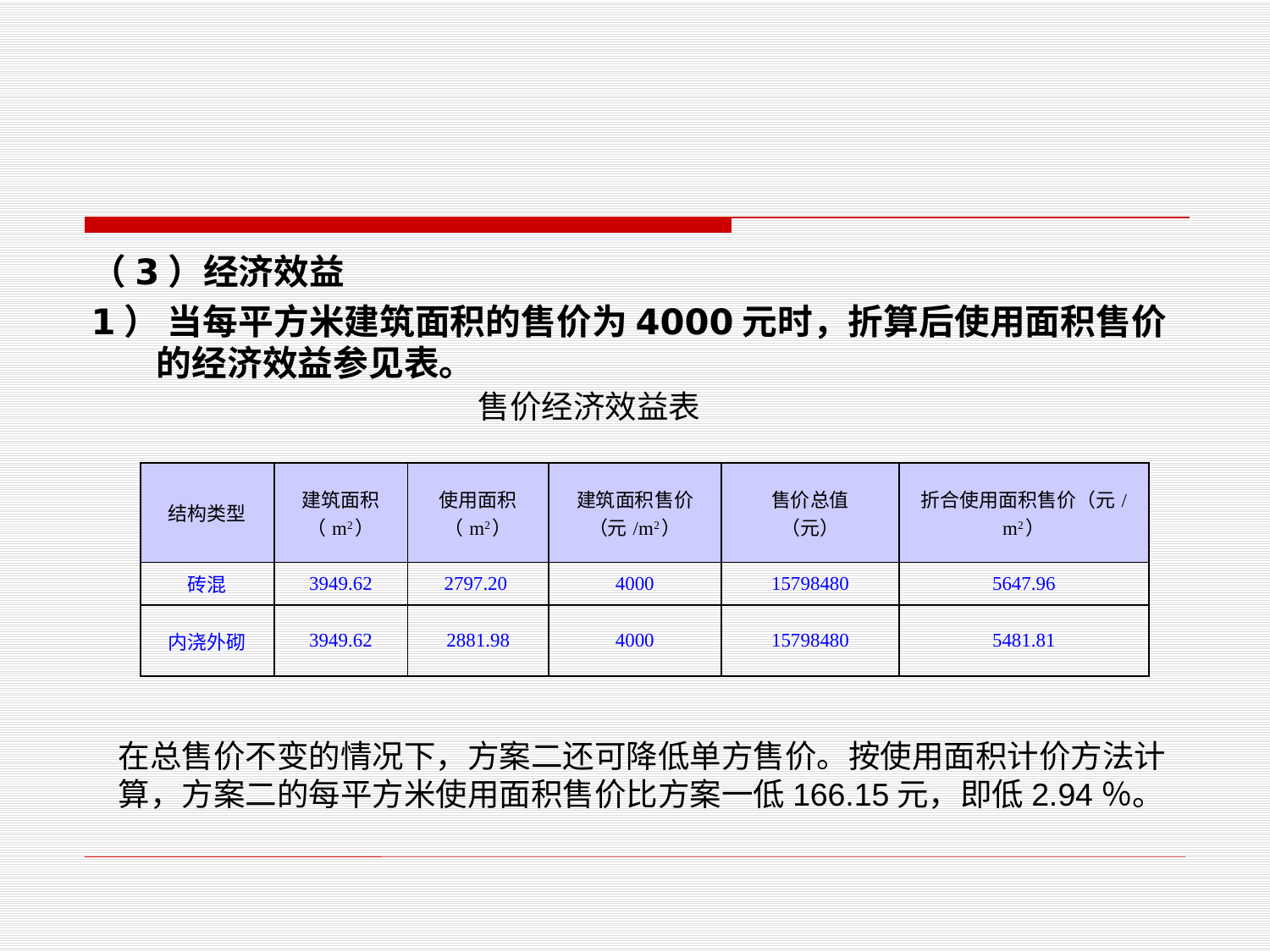

（3）经济效益
1） 当每平方米建筑面积的售价为4000元时，折算后使用面积售价的经济效益参见表。
售价经济效益表
| 结构类型 | 建筑面积 （m2） | 使用面积 （m2） | 建筑面积售价（元/m2） | 售价总值 （元） | 折合使用面积售价（元/m2） |
| --- | --- | --- | --- | --- | --- |
| 砖混 | 3949.62 | 2797.20 | 4000 | 15798480 | 5647.96 |
| 内浇外砌 | 3949.62 | 2881.98 | 4000 | 15798480 | 5481.81 |
在总售价不变的情况下，方案二还可降低单方售价。按使用面积计价方法计算，方案二的每平方米使用面积售价比方案一低166.15元，即低2.94％。